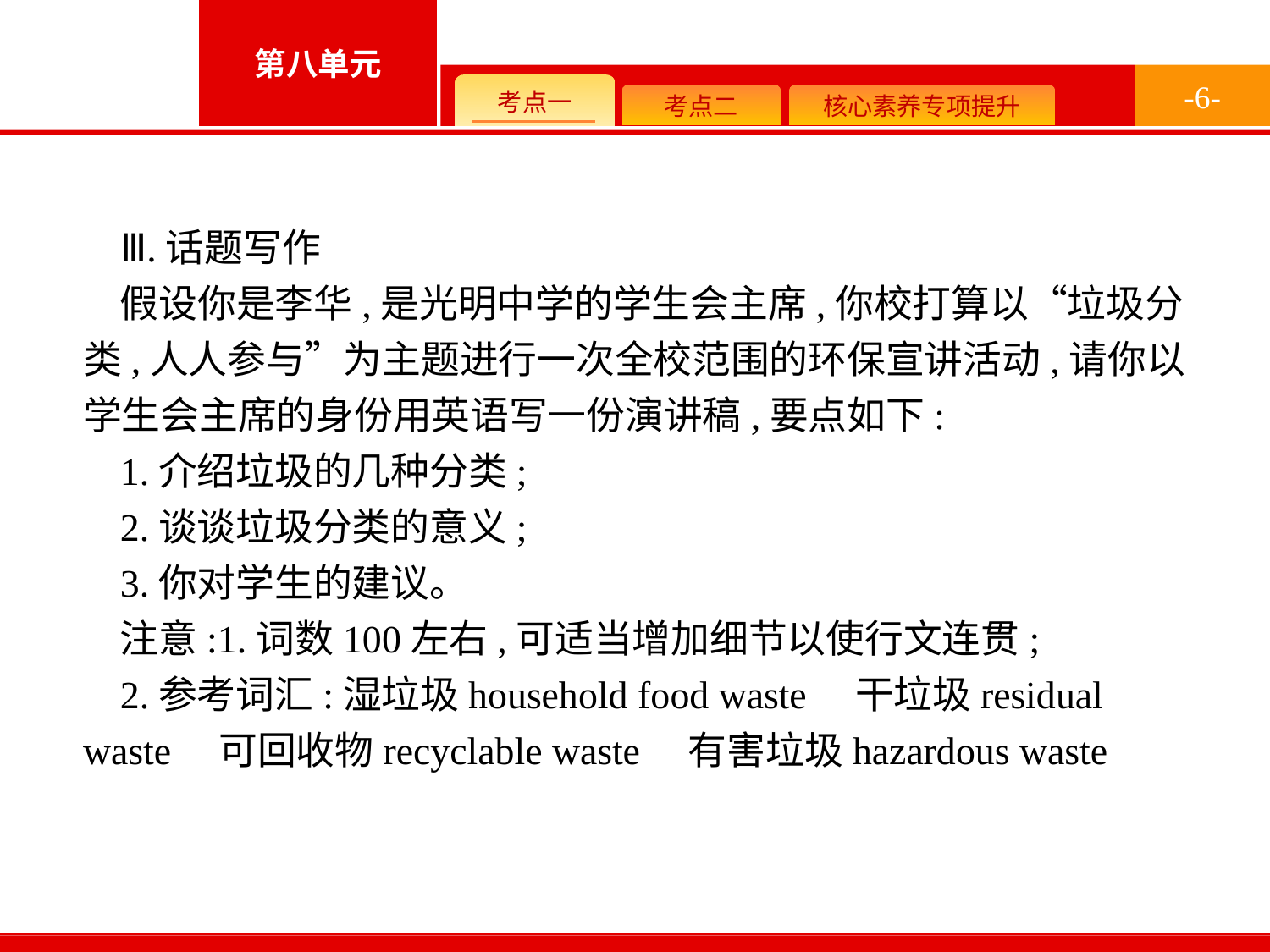

-6-
Ⅲ.话题写作
假设你是李华,是光明中学的学生会主席,你校打算以“垃圾分类,人人参与”为主题进行一次全校范围的环保宣讲活动,请你以学生会主席的身份用英语写一份演讲稿,要点如下:
1.介绍垃圾的几种分类;
2.谈谈垃圾分类的意义;
3.你对学生的建议。
注意:1.词数100左右,可适当增加细节以使行文连贯;
2.参考词汇:湿垃圾household food waste　干垃圾residual waste　可回收物recyclable waste　有害垃圾hazardous waste